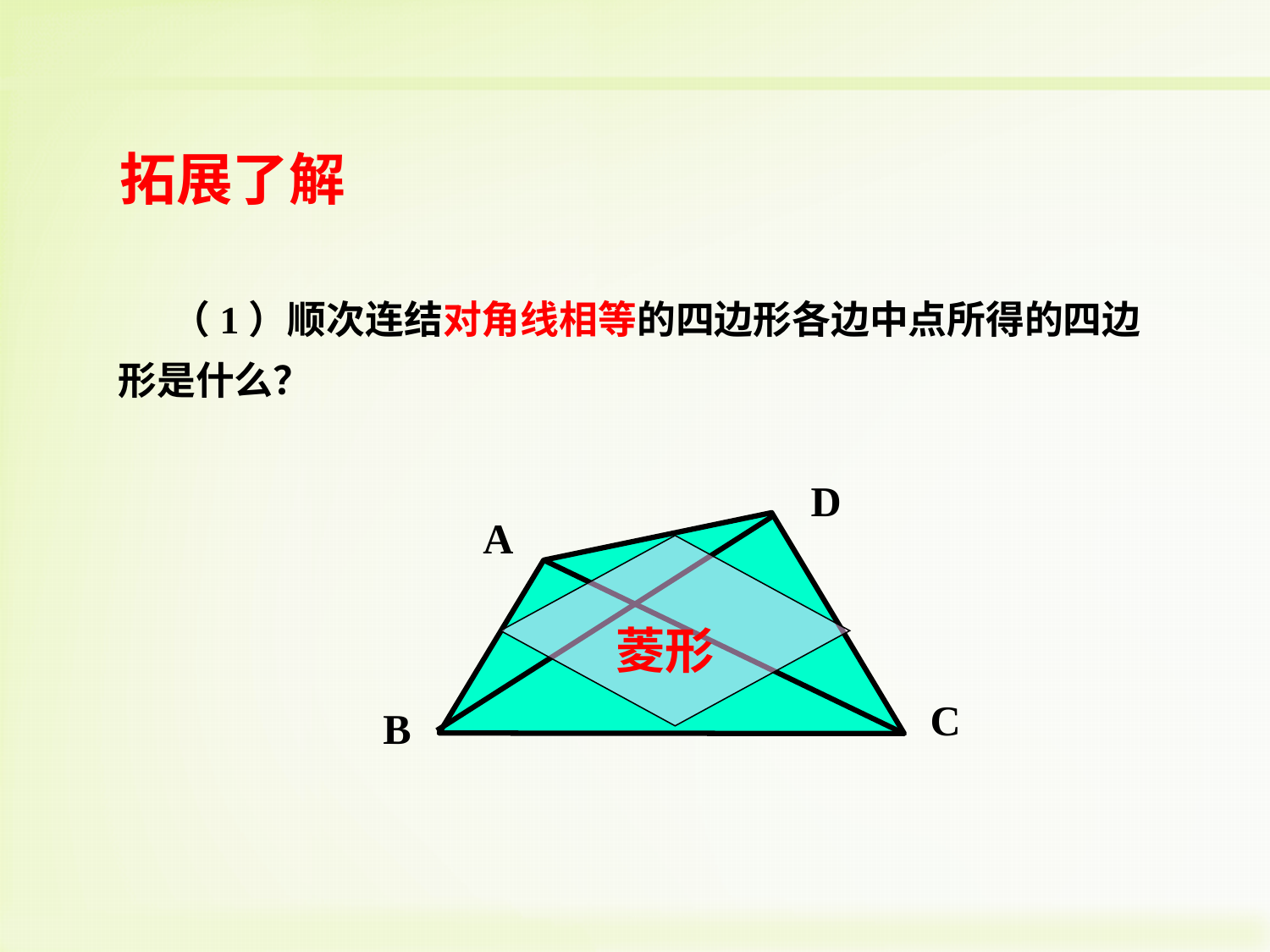

拓展了解
     （1）顺次连结对角线相等的四边形各边中点所得的四边形是什么？

D
A

菱形
C
B